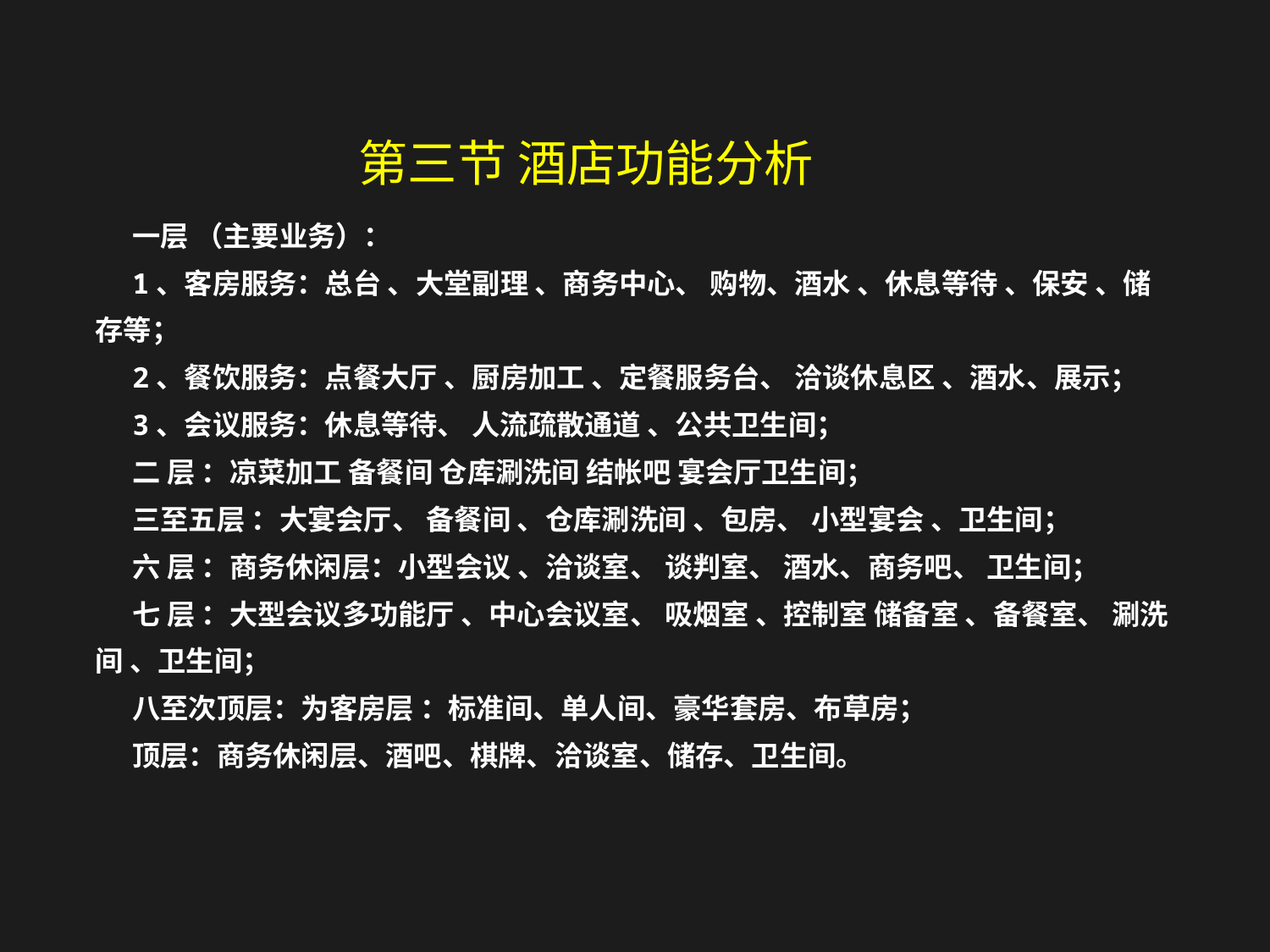

第三节 酒店功能分析
一层 （主要业务）：
1、客房服务：总台 、大堂副理 、商务中心、 购物、酒水 、休息等待 、保安 、储存等；
2、餐饮服务：点餐大厅 、厨房加工 、定餐服务台、 洽谈休息区 、酒水、展示；
3、会议服务：休息等待、 人流疏散通道 、公共卫生间；
二 层 ：凉菜加工 备餐间 仓库涮洗间 结帐吧 宴会厅卫生间；
三至五层 ：大宴会厅、 备餐间 、仓库涮洗间 、包房、 小型宴会 、卫生间；
六 层 ：商务休闲层：小型会议 、洽谈室、 谈判室、 酒水、商务吧、 卫生间；
七 层 ：大型会议多功能厅 、中心会议室、 吸烟室 、控制室 储备室 、备餐室、 涮洗间 、卫生间；
八至次顶层：为客房层 ：标准间、单人间、豪华套房、布草房；
顶层：商务休闲层、酒吧、棋牌、洽谈室、储存、卫生间。